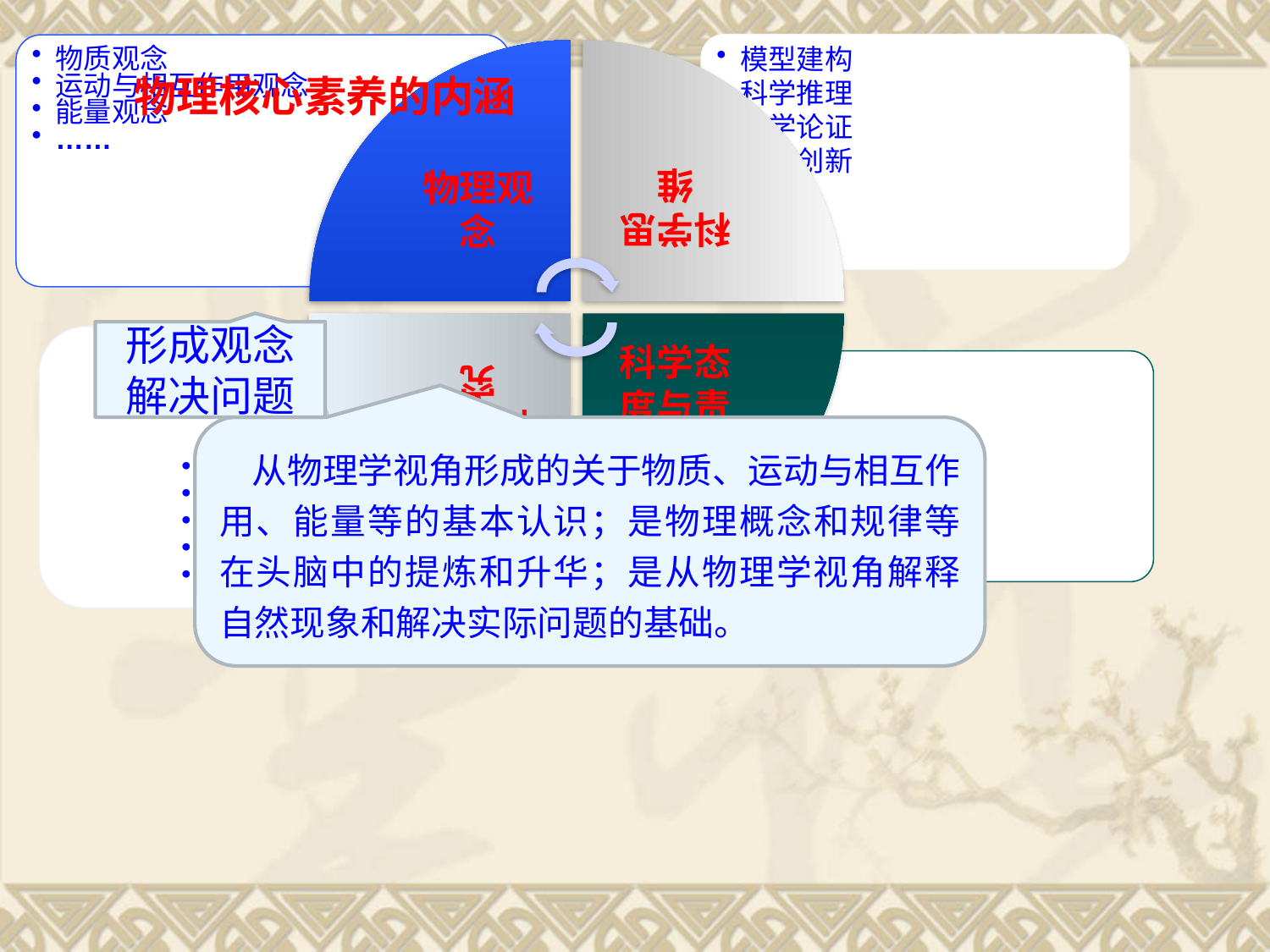

物理核心素养的内涵
物质观念
运动与相互作用观念
能量观念
……
模型建构
科学推理
科学论证
质疑创新
……
科学本质
科学态度
社会责任
……
问题
证据
解释
交流
……
物理观念
科学思维
科学态度与责任
科学探究
形成观念
解决问题
   从物理学视角形成的关于物质、运动与相互作用、能量等的基本认识；是物理概念和规律等在头脑中的提炼和升华；是从物理学视角解释自然现象和解决实际问题的基础。